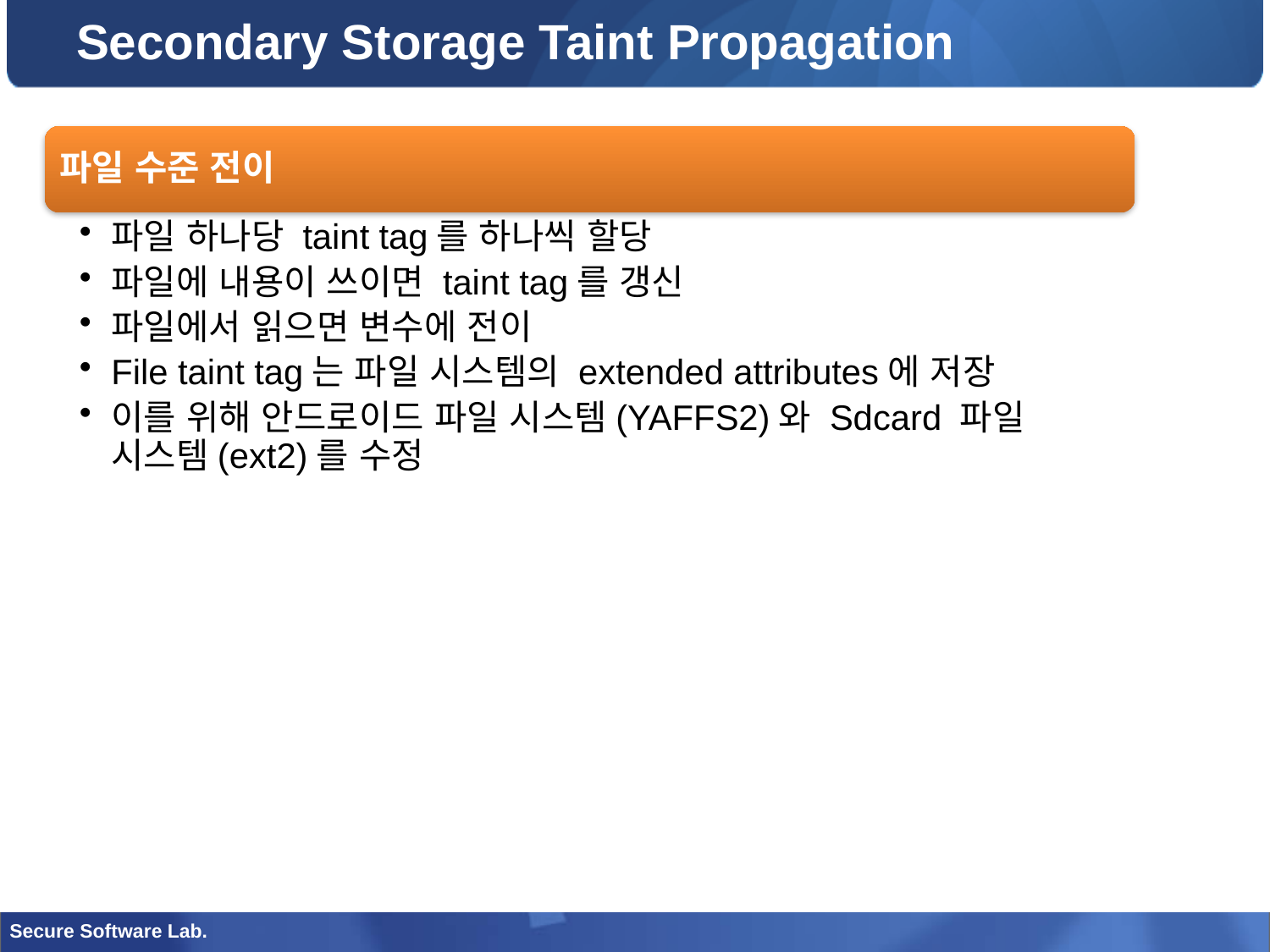

# Secondary Storage Taint Propagation
파일 수준 전이
파일 하나당 taint tag를 하나씩 할당
파일에 내용이 쓰이면 taint tag를 갱신
파일에서 읽으면 변수에 전이
File taint tag는 파일 시스템의 extended attributes에 저장
이를 위해 안드로이드 파일 시스템(YAFFS2)와 Sdcard 파일 시스템(ext2)를 수정